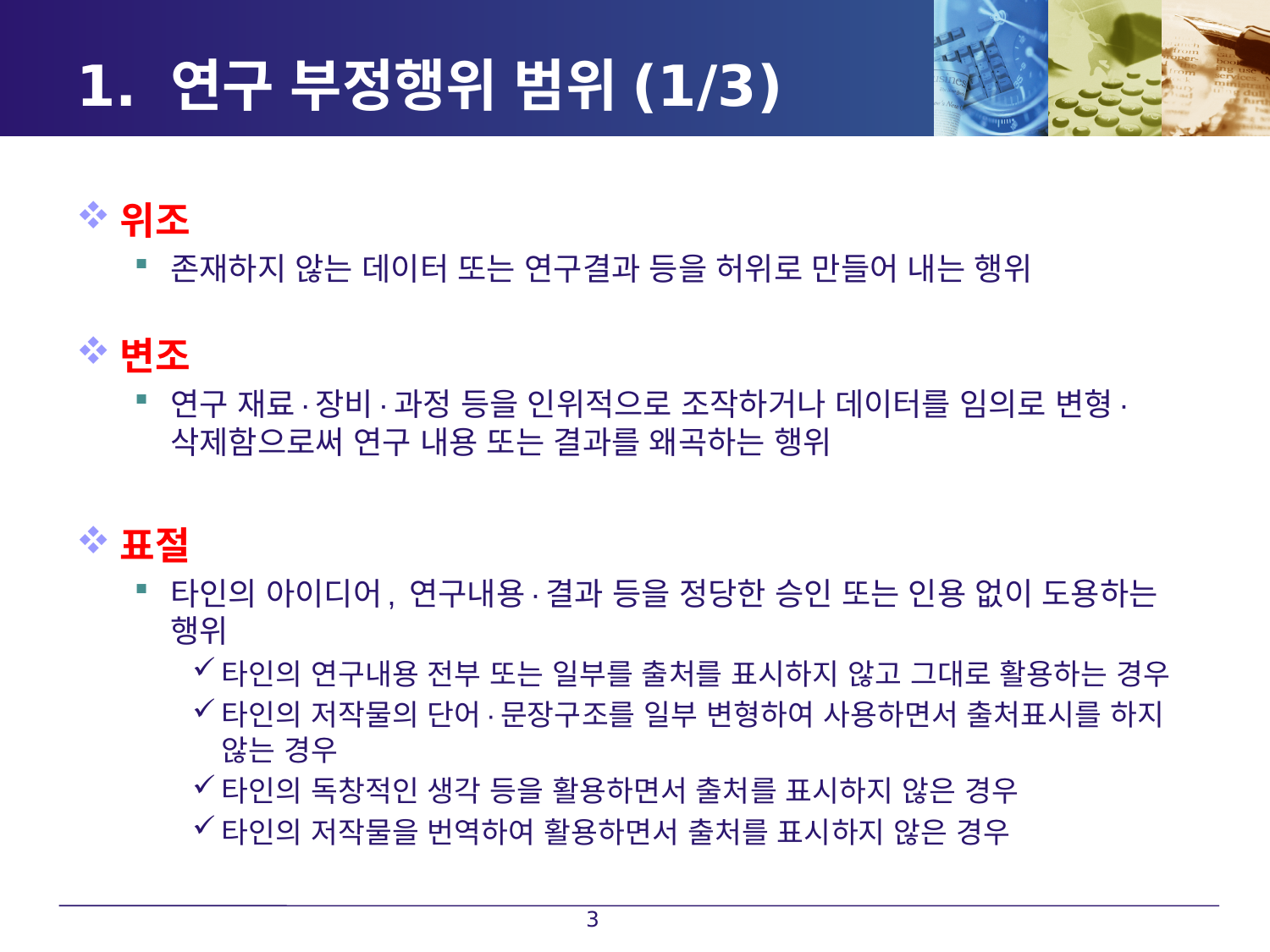

# 1. 연구 부정행위 범위(1/3)
위조
존재하지 않는 데이터 또는 연구결과 등을 허위로 만들어 내는 행위
변조
연구 재료·장비·과정 등을 인위적으로 조작하거나 데이터를 임의로 변형·삭제함으로써 연구 내용 또는 결과를 왜곡하는 행위

표절
타인의 아이디어, 연구내용·결과 등을 정당한 승인 또는 인용 없이 도용하는 행위
타인의 연구내용 전부 또는 일부를 출처를 표시하지 않고 그대로 활용하는 경우
타인의 저작물의 단어·문장구조를 일부 변형하여 사용하면서 출처표시를 하지 않는 경우
타인의 독창적인 생각 등을 활용하면서 출처를 표시하지 않은 경우
타인의 저작물을 번역하여 활용하면서 출처를 표시하지 않은 경우
3